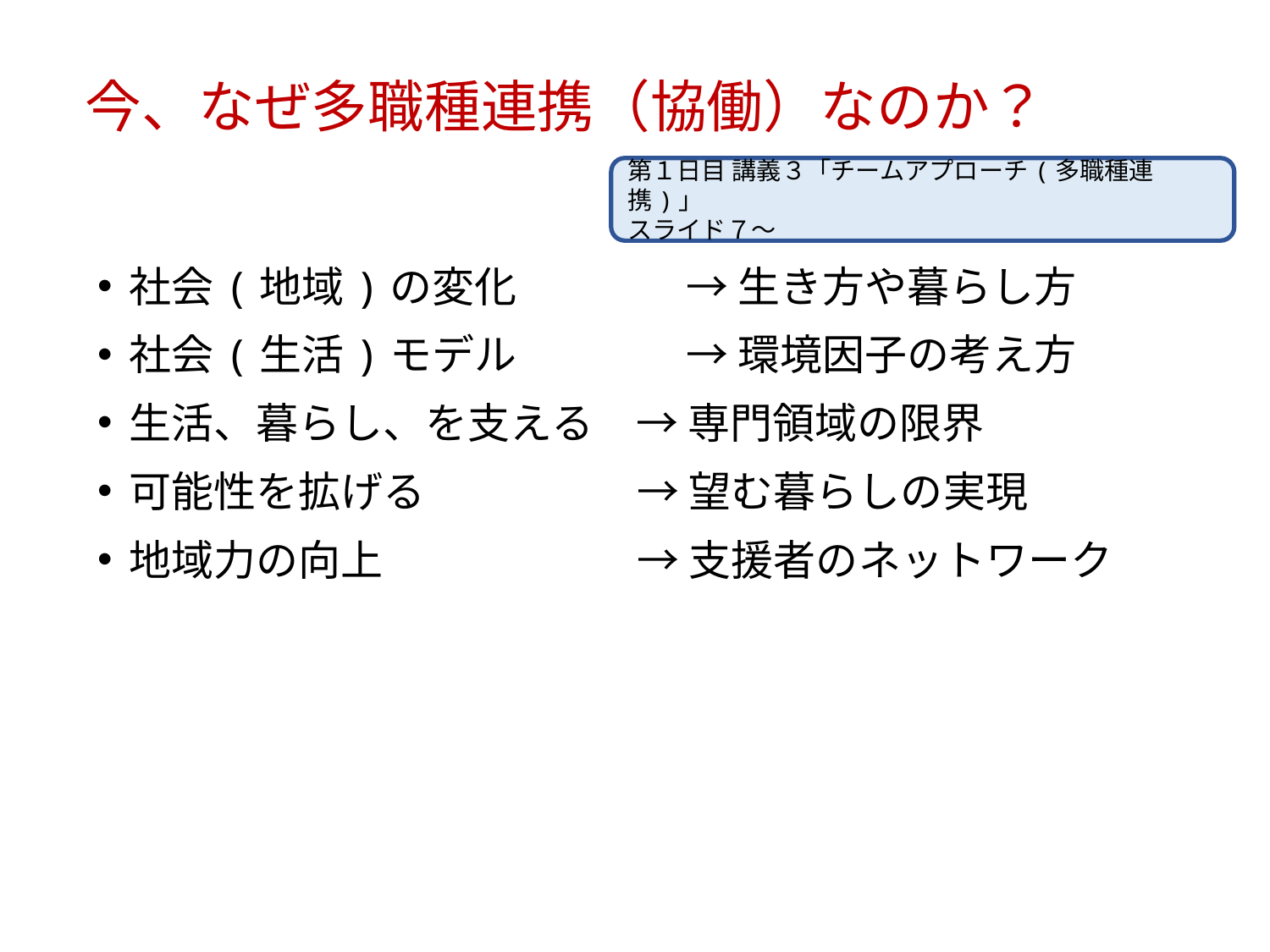

# 今、なぜ多職種連携（協働）なのか？
第１日目 講義３「チームアプローチ(多職種連携)」
スライド７～
社会(地域)の変化　　　　→ 生き方や暮らし方
社会(生活)モデル　　　　→ 環境因子の考え方
生活、暮らし、を支える　→ 専門領域の限界
可能性を拡げる　　　　　→ 望む暮らしの実現
地域力の向上　　　　　　→ 支援者のネットワーク